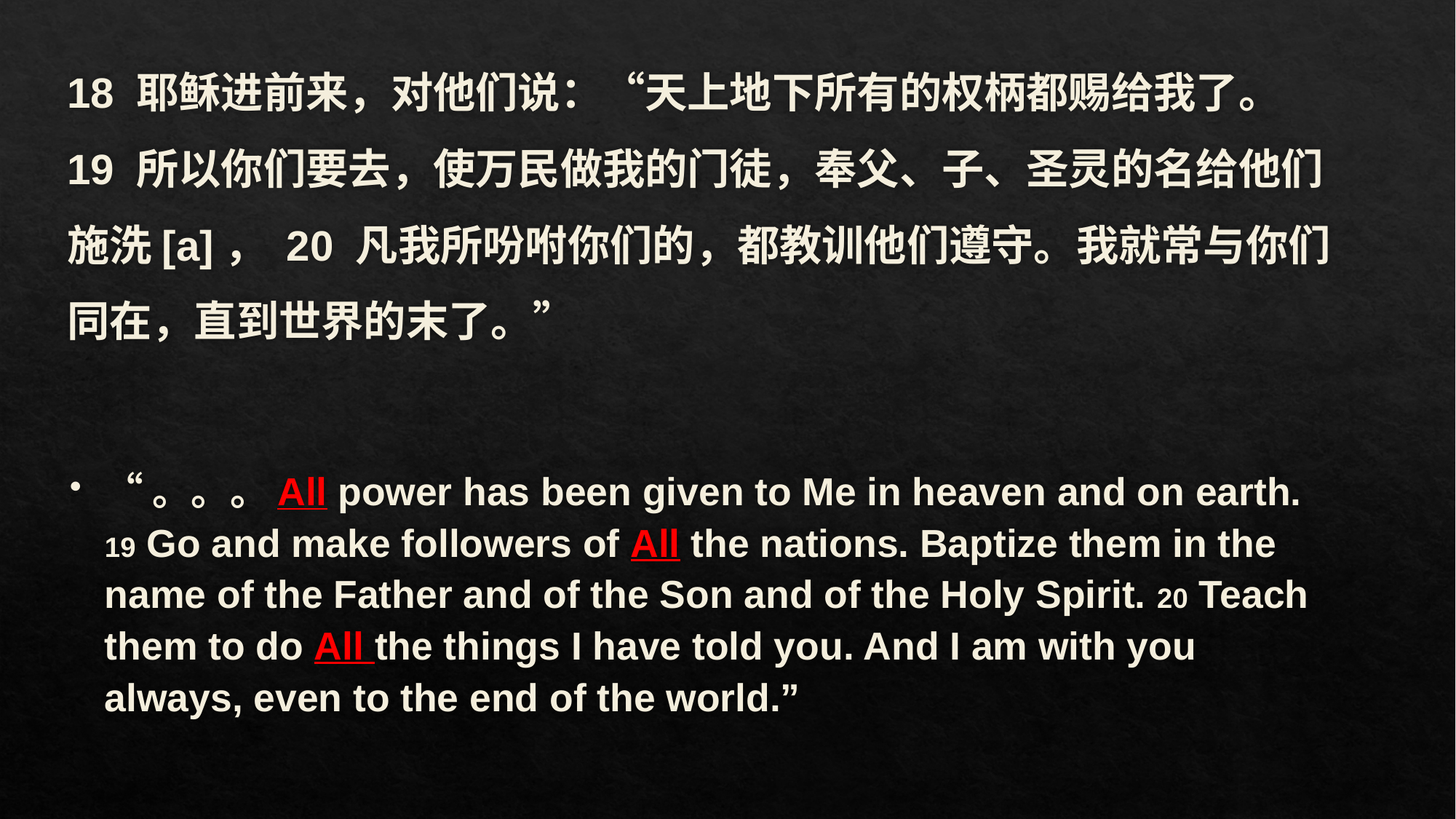

# 18 耶稣进前来，对他们说：“天上地下所有的权柄都赐给我了。 19 所以你们要去，使万民做我的门徒，奉父、子、圣灵的名给他们施洗[a]， 20 凡我所吩咐你们的，都教训他们遵守。我就常与你们同在，直到世界的末了。”
“。。。All power has been given to Me in heaven and on earth. 19 Go and make followers of All the nations. Baptize them in the name of the Father and of the Son and of the Holy Spirit. 20 Teach them to do All the things I have told you. And I am with you always, even to the end of the world.”